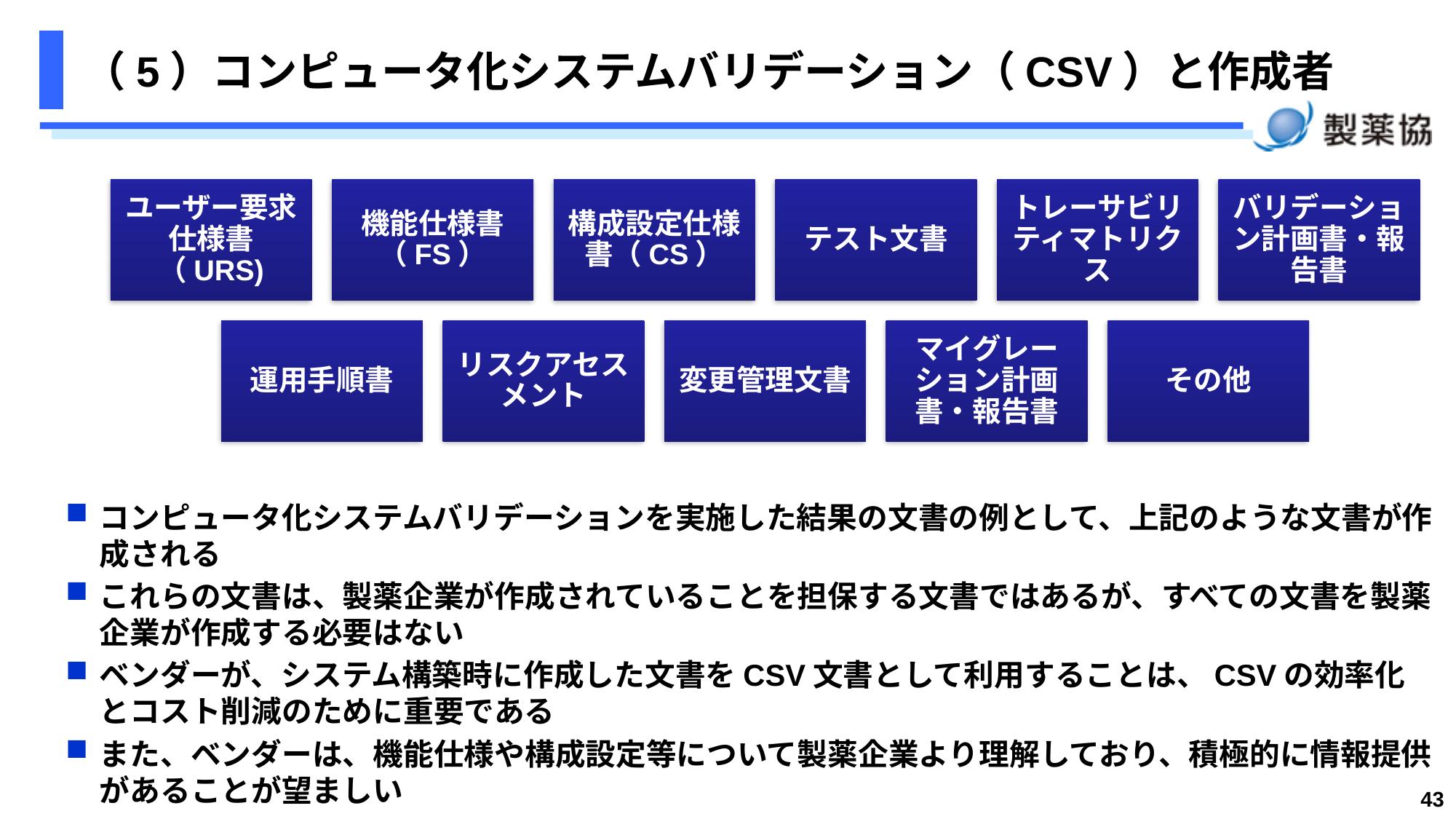

# （5）コンピュータ化システムバリデーション（CSV）と作成者
ユーザー要求仕様書（URS)
機能仕様書（FS）
構成設定仕様書（CS）
テスト文書
トレーサビリティマトリクス
バリデーション計画書・報告書
運用手順書
リスクアセスメント
変更管理文書
マイグレーション計画書・報告書
その他
コンピュータ化システムバリデーションを実施した結果の文書の例として、上記のような文書が作成される
これらの文書は、製薬企業が作成されていることを担保する文書ではあるが、すべての文書を製薬企業が作成する必要はない
ベンダーが、システム構築時に作成した文書をCSV文書として利用することは、CSVの効率化とコスト削減のために重要である
また、ベンダーは、機能仕様や構成設定等について製薬企業より理解しており、積極的に情報提供があることが望ましい

43